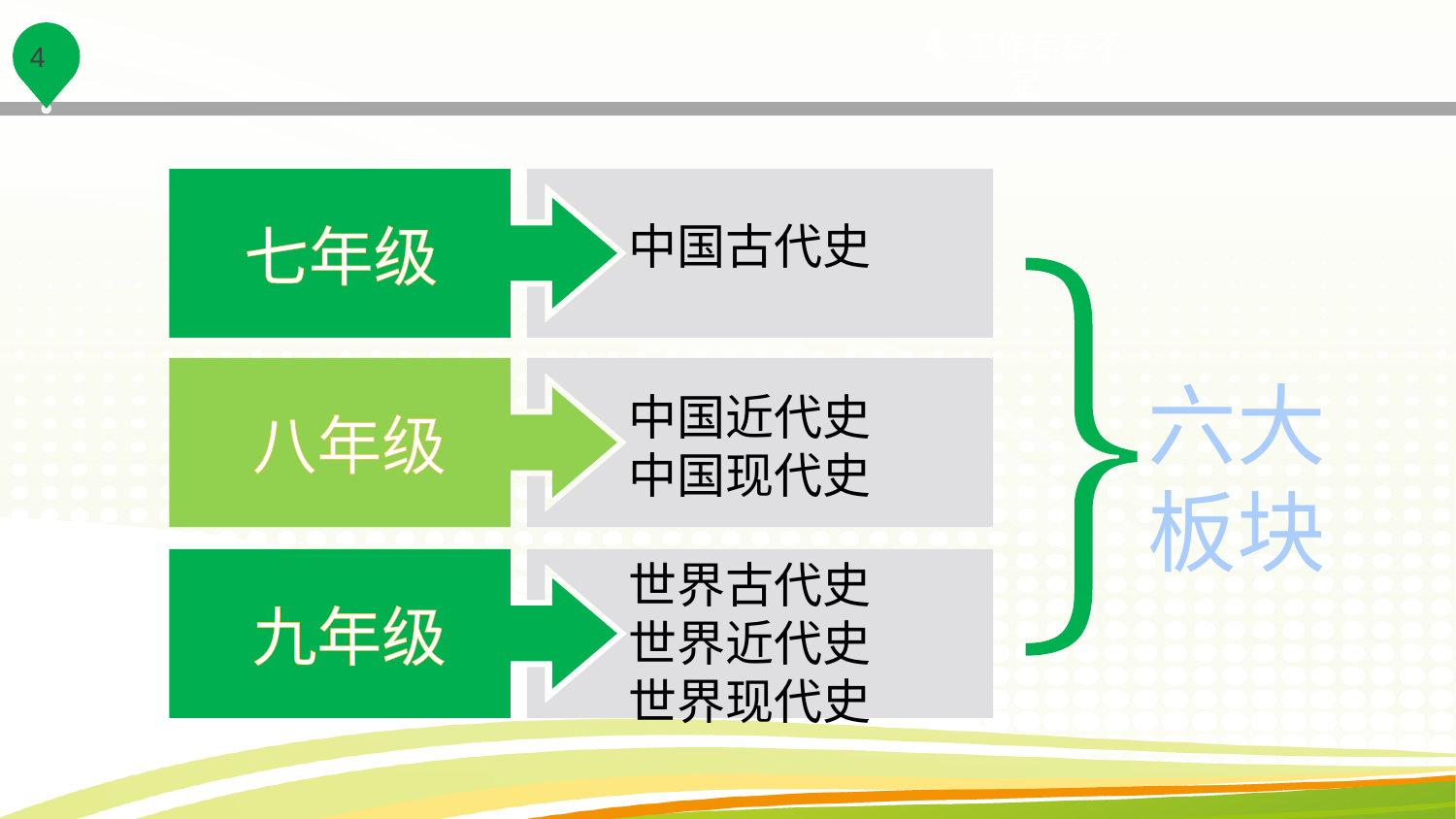

4. 工作存在不足

七年级

中国古代史

六大板块
中国近代史
中国现代史
八年级

世界古代史
世界近代史
世界现代史
九年级